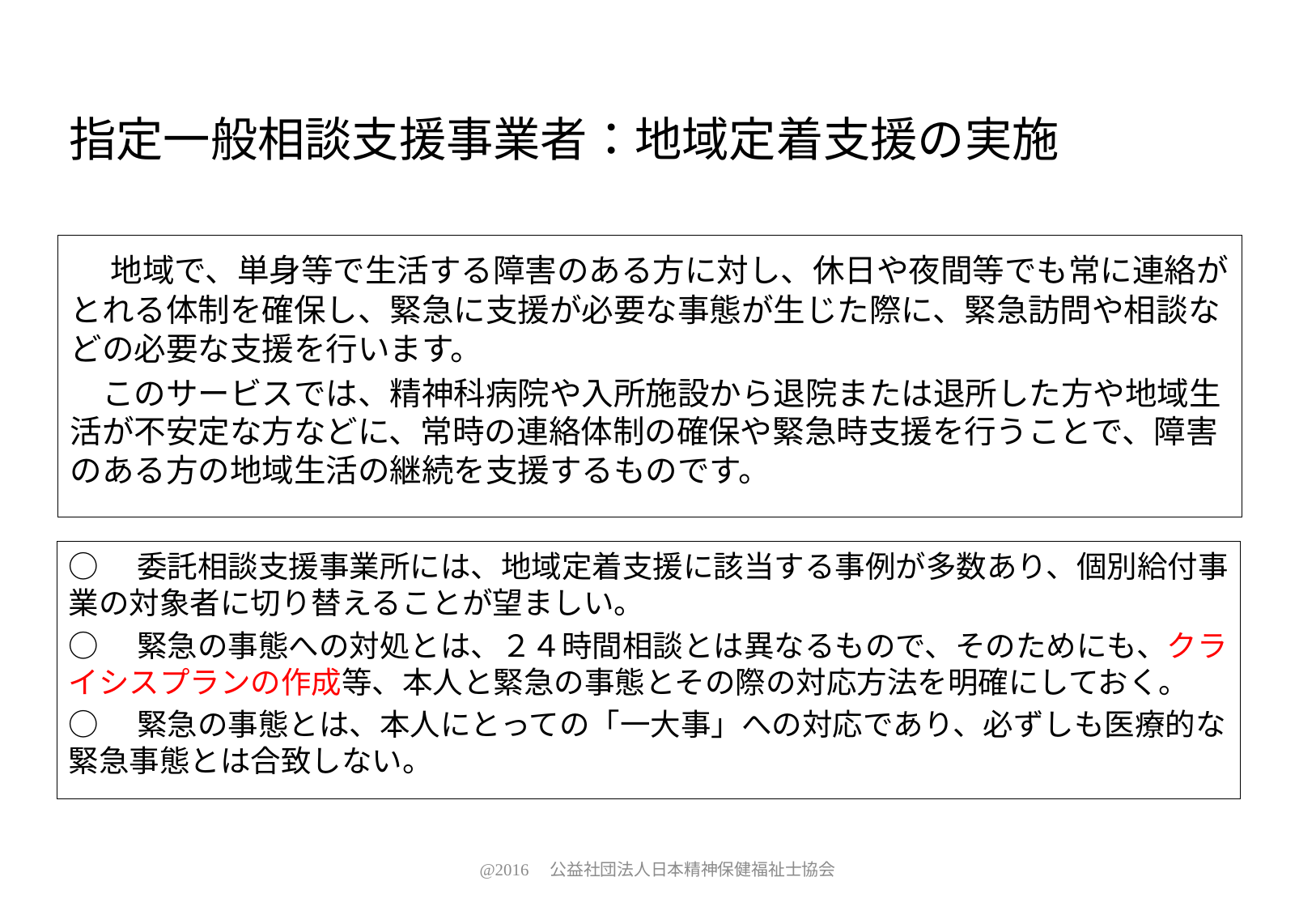

# 指定一般相談支援事業者：地域定着支援の実施
　地域で、単身等で生活する障害のある方に対し、休日や夜間等でも常に連絡がとれる体制を確保し、緊急に支援が必要な事態が生じた際に、緊急訪問や相談などの必要な支援を行います。
　このサービスでは、精神科病院や入所施設から退院または退所した方や地域生活が不安定な方などに、常時の連絡体制の確保や緊急時支援を行うことで、障害のある方の地域生活の継続を支援するものです。
○　委託相談支援事業所には、地域定着支援に該当する事例が多数あり、個別給付事業の対象者に切り替えることが望ましい。
○　緊急の事態への対処とは、２４時間相談とは異なるもので、そのためにも、クライシスプランの作成等、本人と緊急の事態とその際の対応方法を明確にしておく。
○　緊急の事態とは、本人にとっての「一大事」への対応であり、必ずしも医療的な緊急事態とは合致しない。
@2016　公益社団法人日本精神保健福祉士協会